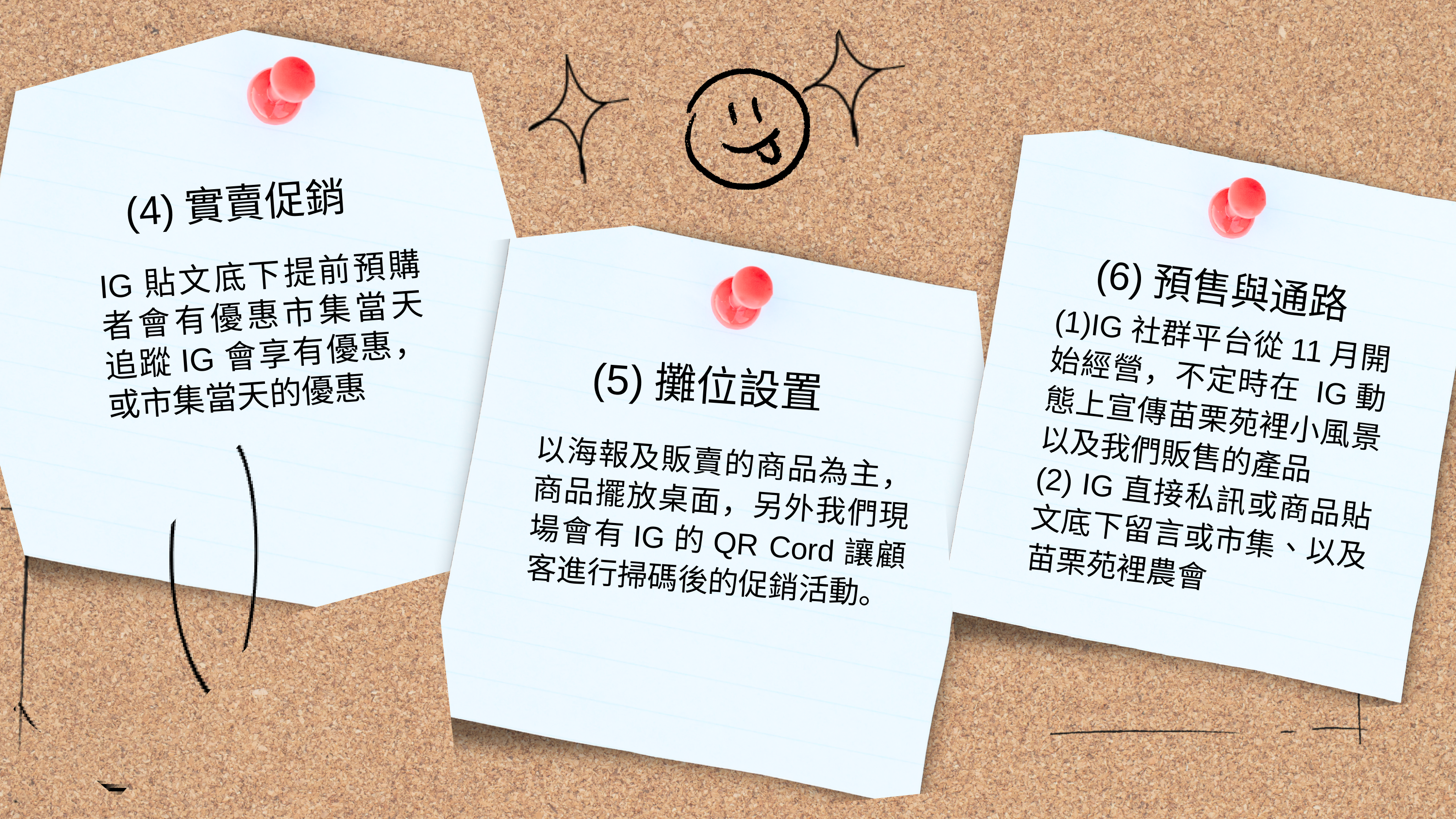

(4)實賣促銷

IG貼文底下提前預購者會有優惠市集當天追蹤IG會享有優惠，或市集當天的優惠
(6)預售與通路
(1)IG社群平台從11月開始經營，不定時在 IG動態上宣傳苗栗苑裡小風景以及我們販售的產品
(2) IG直接私訊或商品貼文底下留言或市集、以及苗栗苑裡農會
(5)攤位設置
以海報及販賣的商品為主，商品擺放桌面，另外我們現場會有IG的QR Cord讓顧客進行掃碼後的促銷活動。